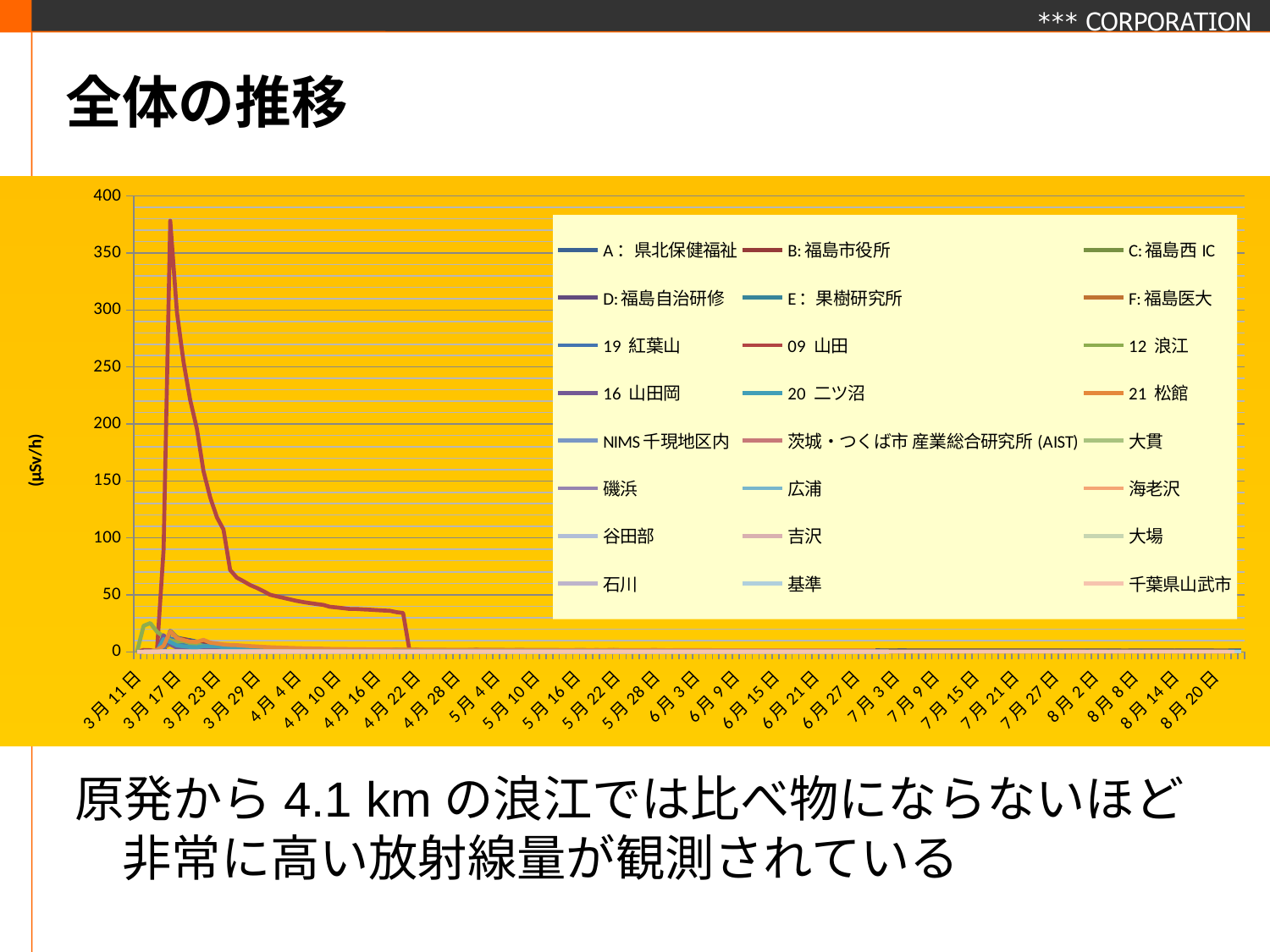

# 全体の推移

[unsupported chart]

原発から4.1 kmの浪江では比べ物にならないほど非常に高い放射線量が観測されている